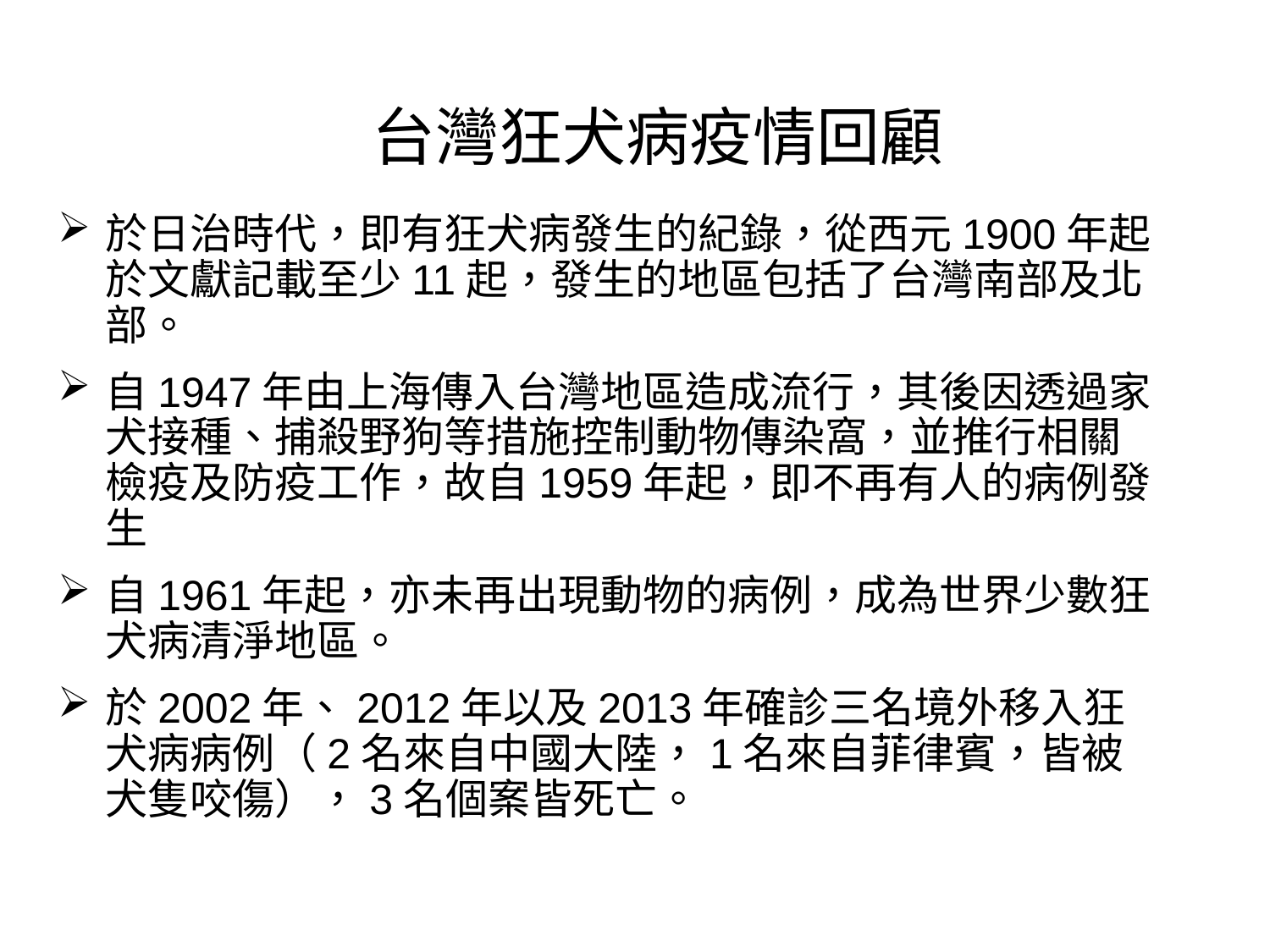

# 台灣狂犬病疫情回顧
於日治時代，即有狂犬病發生的紀錄，從西元1900年起於文獻記載至少11起，發生的地區包括了台灣南部及北部。
自1947年由上海傳入台灣地區造成流行，其後因透過家犬接種、捕殺野狗等措施控制動物傳染窩，並推行相關檢疫及防疫工作，故自1959年起，即不再有人的病例發生
自1961年起，亦未再出現動物的病例，成為世界少數狂犬病清淨地區。
於2002年、2012年以及2013年確診三名境外移入狂犬病病例（2名來自中國大陸，1名來自菲律賓，皆被犬隻咬傷），3名個案皆死亡。